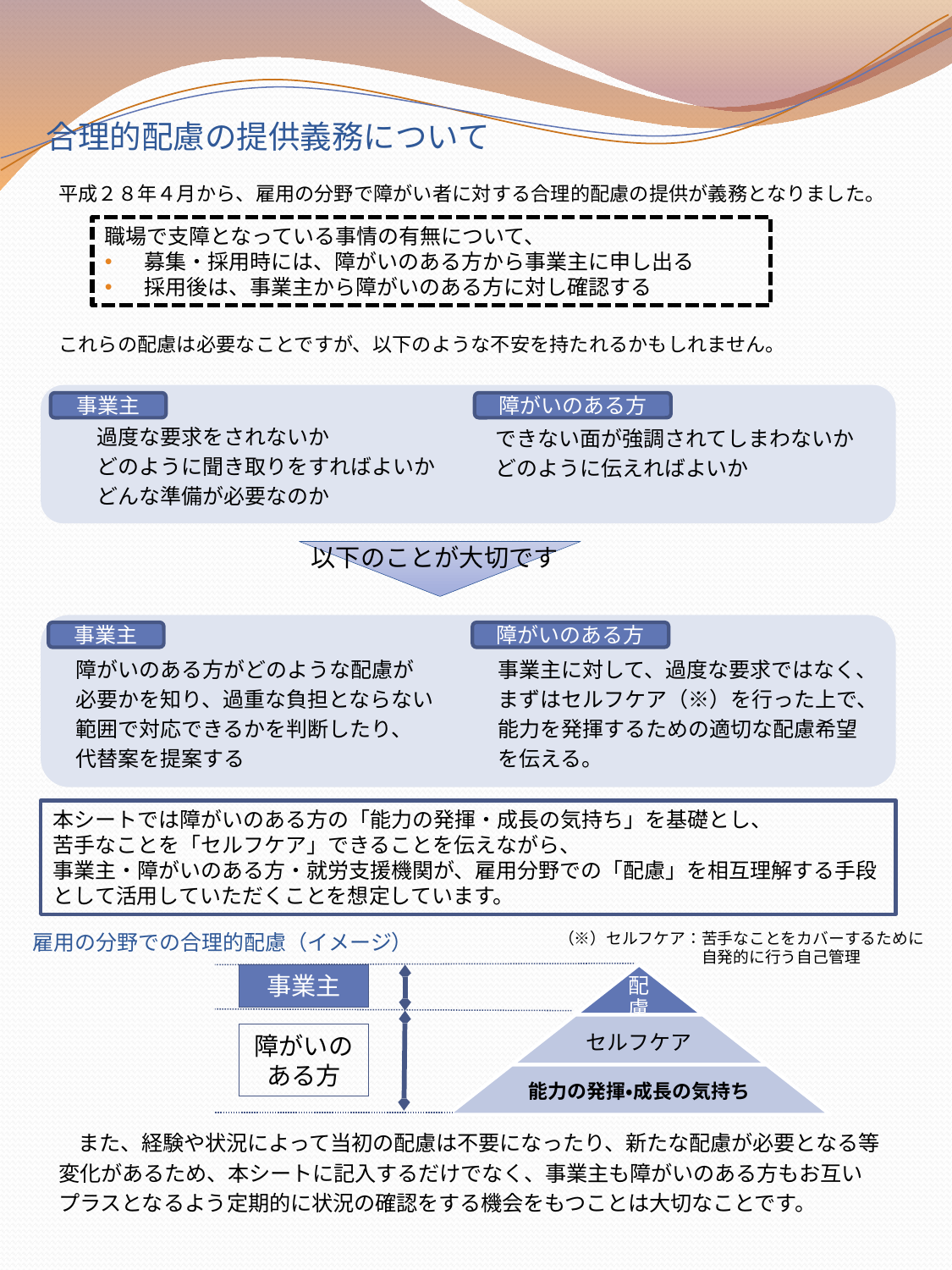

# 合理的配慮の提供義務について
平成２８年４月から、雇用の分野で障がい者に対する合理的配慮の提供が義務となりました。

これらの配慮は必要なことですが、以下のような不安を持たれるかもしれません。

　また、経験や状況によって当初の配慮は不要になったり、新たな配慮が必要となる等
変化があるため、本シートに記入するだけでなく、事業主も障がいのある方もお互い
プラスとなるよう定期的に状況の確認をする機会をもつことは大切なことです。
職場で支障となっている事情の有無について、
募集・採用時には、障がいのある方から事業主に申し出る
採用後は、事業主から障がいのある方に対し確認する

事業主
障がいのある方
　過度な要求をされないか
　どのように聞き取りをすればよいか
　どんな準備が必要なのか

　できない面が強調されてしまわないか
　どのように伝えればよいか
以下のことが大切です

事業主
障がいのある方
障がいのある方がどのような配慮が
必要かを知り、過重な負担とならない
範囲で対応できるかを判断したり、
代替案を提案する
事業主に対して、過度な要求ではなく、
まずはセルフケア（※）を行った上で、
能力を発揮するための適切な配慮希望
を伝える。
本シートでは障がいのある方の「能力の発揮・成長の気持ち」を基礎とし、
苦手なことを「セルフケア」できることを伝えながら、
事業主・障がいのある方・就労支援機関が、雇用分野での「配慮」を相互理解する手段
として活用していただくことを想定しています。
雇用の分野での合理的配慮（イメージ）
事業主
配慮
セルフケア
能力の発揮・成長の気持ち
障がいのある方
（※）セルフケア：苦手なことをカバーするために
　　　　　　　　　自発的に行う自己管理